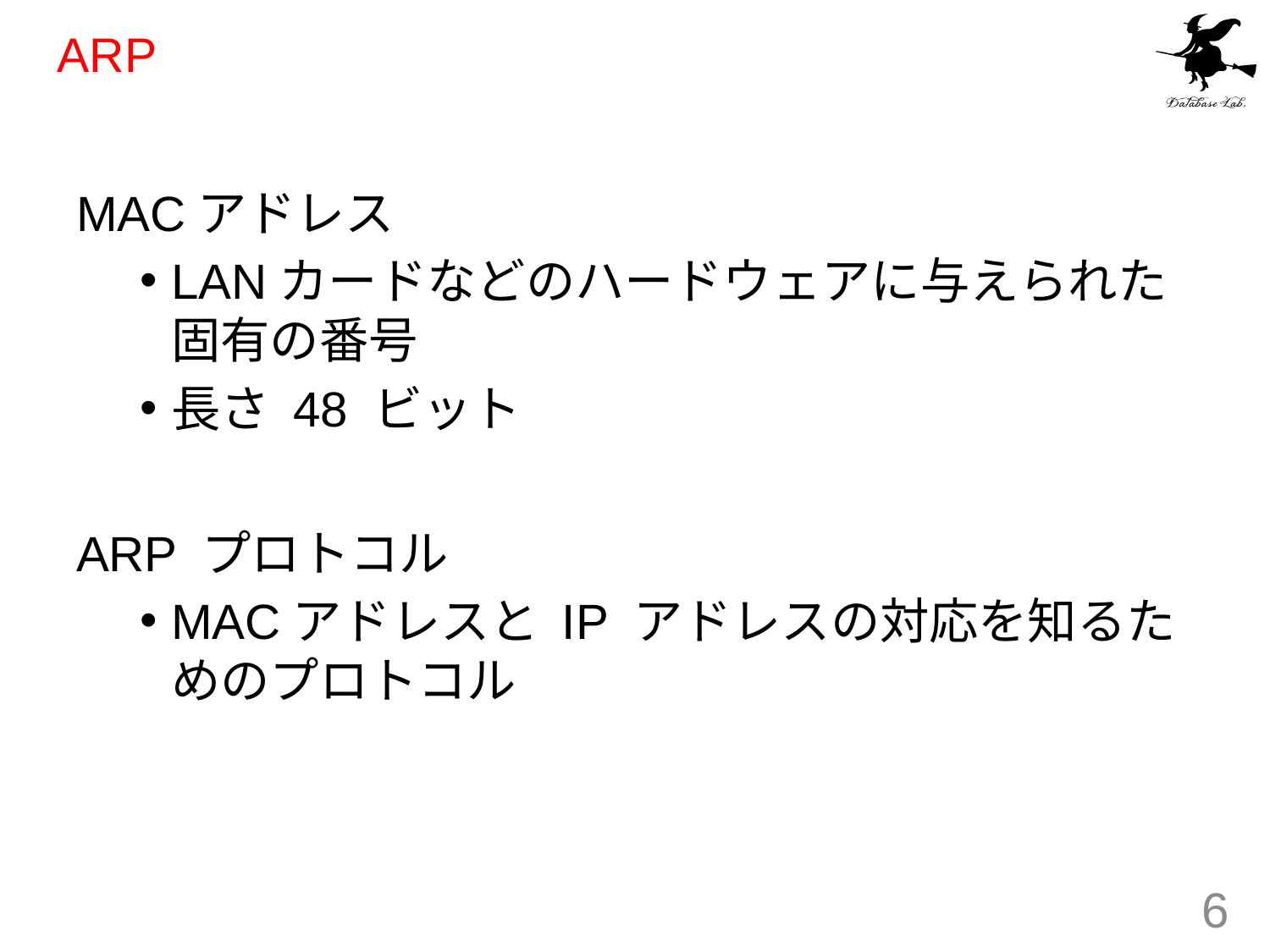

# ARP
MACアドレス
LANカードなどのハードウェアに与えられた固有の番号
長さ 48 ビット

ARP プロトコル
MACアドレスと IP アドレスの対応を知るためのプロトコル

6